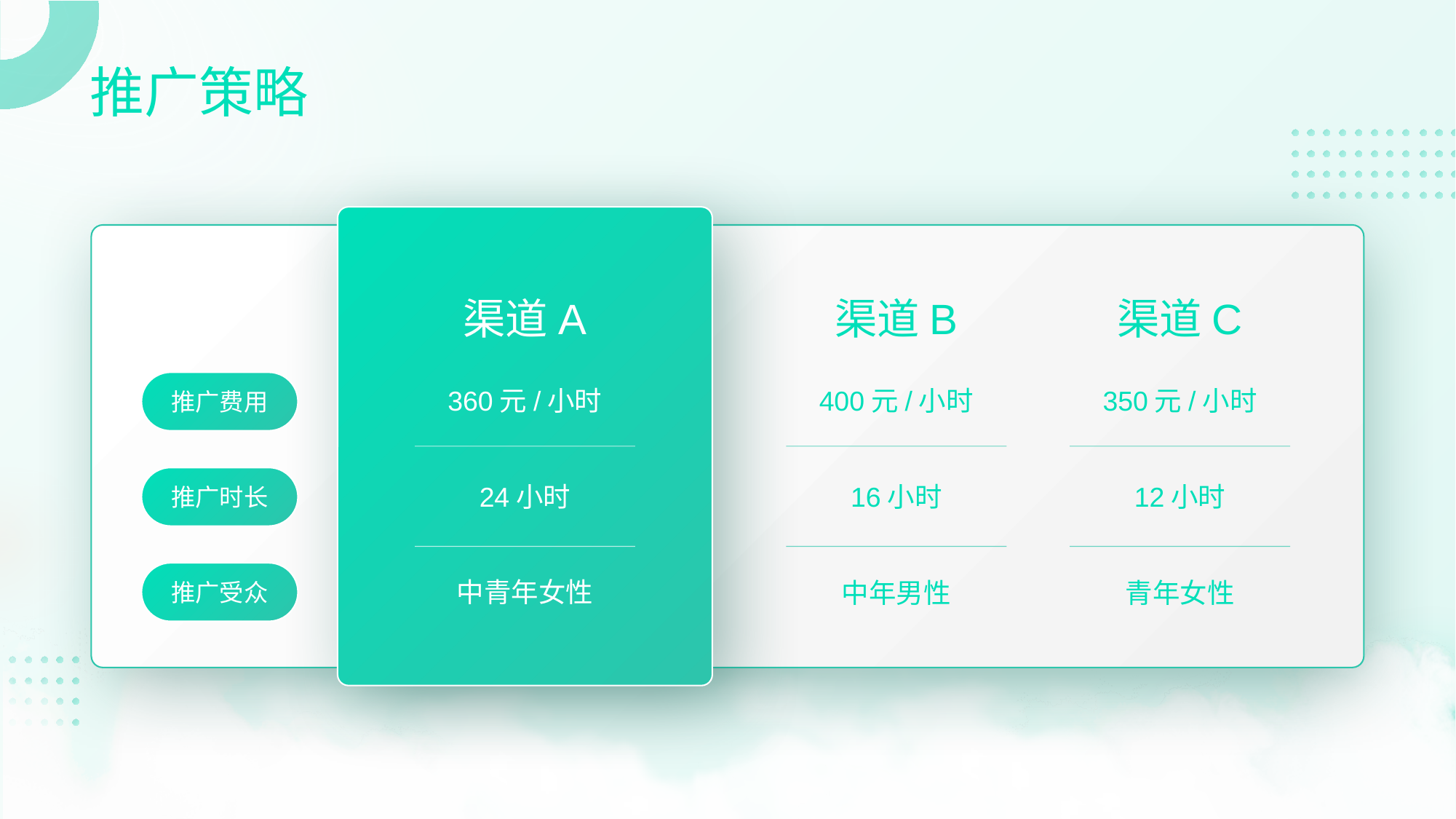

# 推广策略

渠道A
渠道B
渠道C
推广费用
360元/小时
400元/小时
350元/小时
推广时长
24小时
16小时
12小时
推广受众
中青年女性
中年男性
青年女性